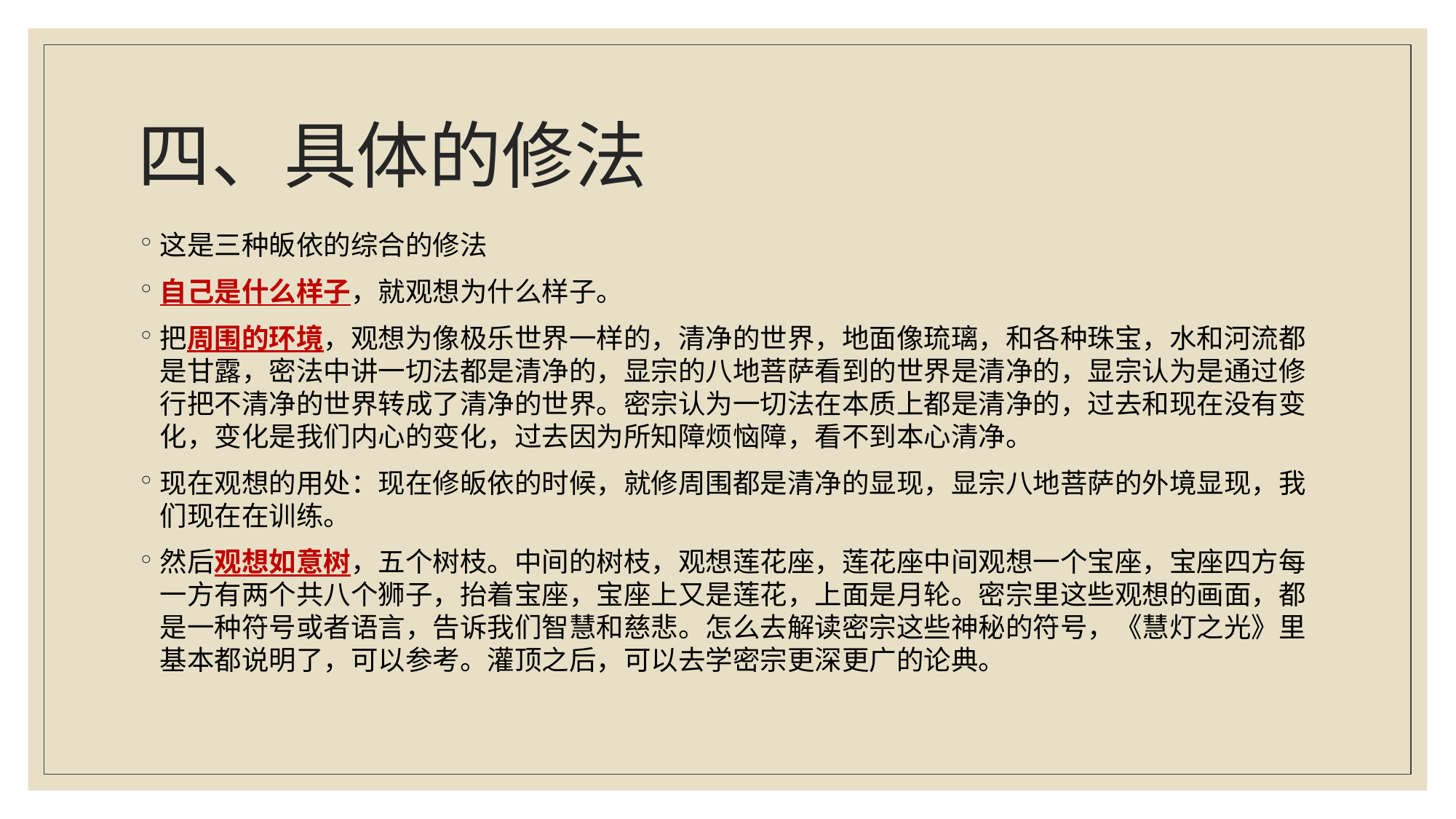

# 四、具体的修法
这是三种皈依的综合的修法
自己是什么样子，就观想为什么样子。
把周围的环境，观想为像极乐世界一样的，清净的世界，地面像琉璃，和各种珠宝，水和河流都是甘露，密法中讲一切法都是清净的，显宗的八地菩萨看到的世界是清净的，显宗认为是通过修行把不清净的世界转成了清净的世界。密宗认为一切法在本质上都是清净的，过去和现在没有变化，变化是我们内心的变化，过去因为所知障烦恼障，看不到本心清净。
现在观想的用处：现在修皈依的时候，就修周围都是清净的显现，显宗八地菩萨的外境显现，我们现在在训练。
然后观想如意树，五个树枝。中间的树枝，观想莲花座，莲花座中间观想一个宝座，宝座四方每一方有两个共八个狮子，抬着宝座，宝座上又是莲花，上面是月轮。密宗里这些观想的画面，都是一种符号或者语言，告诉我们智慧和慈悲。怎么去解读密宗这些神秘的符号，《慧灯之光》里基本都说明了，可以参考。灌顶之后，可以去学密宗更深更广的论典。